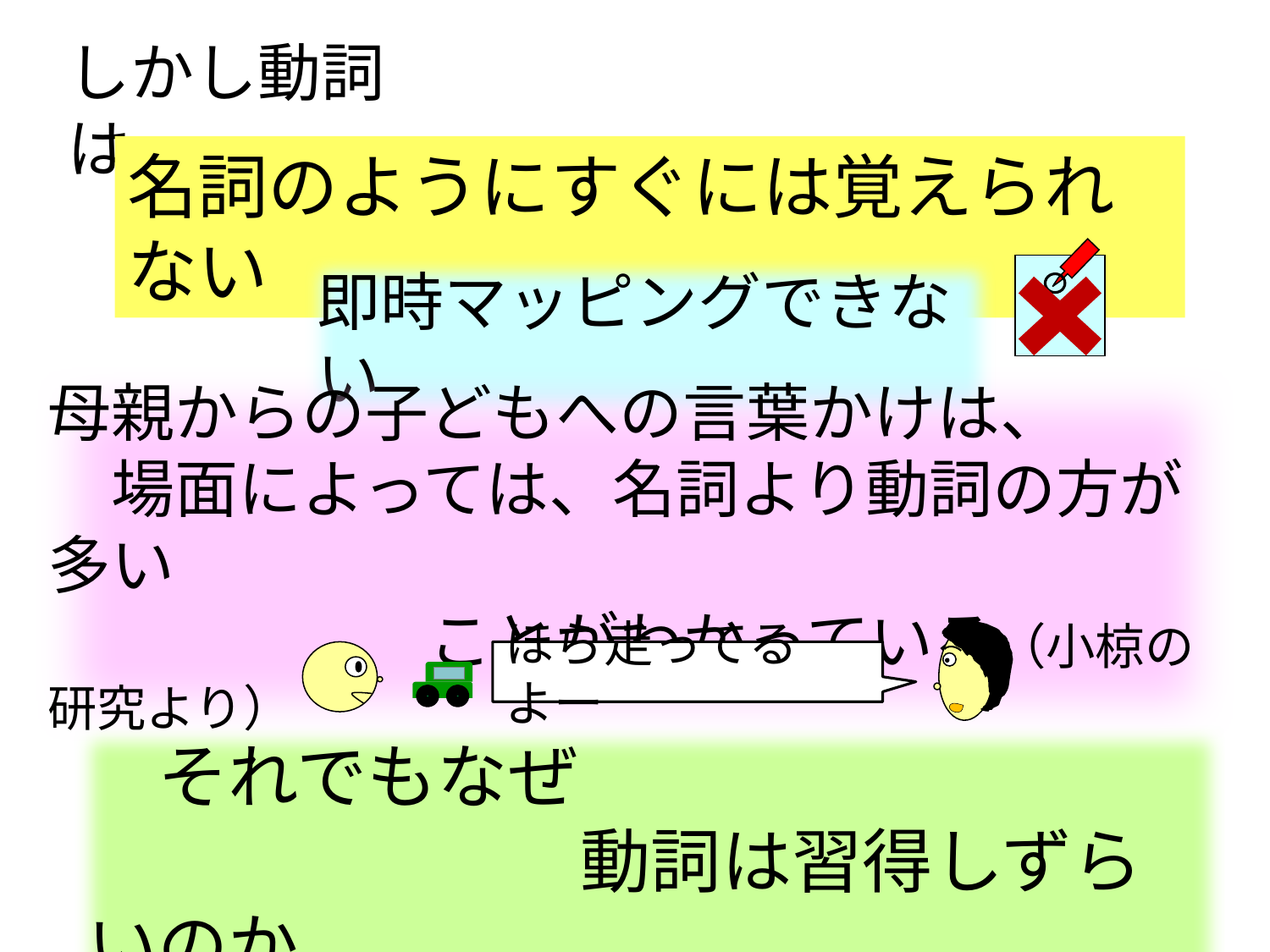

しかし動詞は・・
名詞のようにすぐには覚えられない

即時マッピングできない

母親からの子どもへの言葉かけは、
　場面によっては、名詞より動詞の方が多い
　　　　　　ことがわかっている（小椋の研究より）

ほら走ってるよー

　それでもなぜ
　　　　　　　動詞は習得しずらいのか